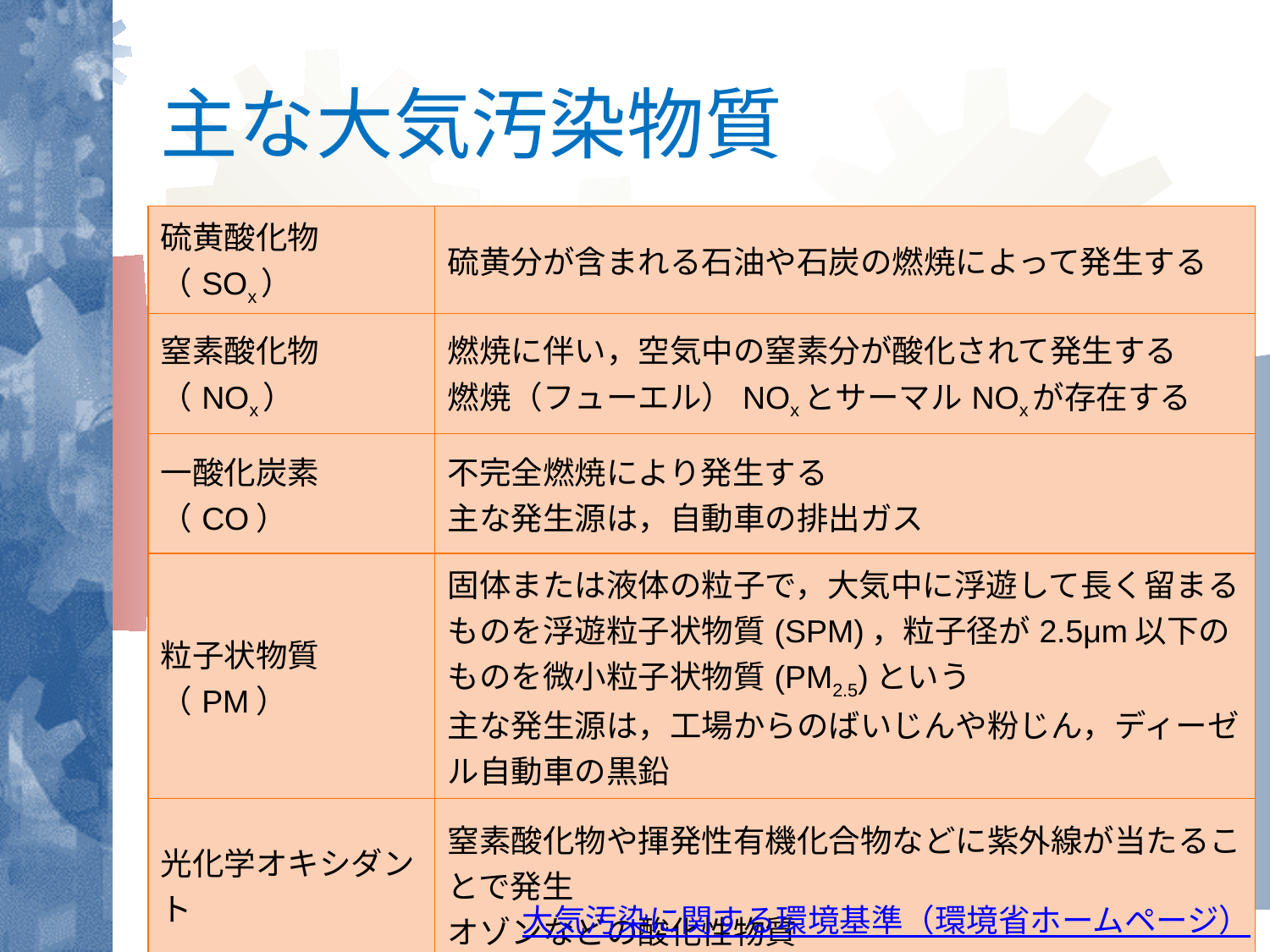

# 主な大気汚染物質
| 硫黄酸化物（SOx） | 硫黄分が含まれる石油や石炭の燃焼によって発生する |
| --- | --- |
| 窒素酸化物（NOx） | 燃焼に伴い，空気中の窒素分が酸化されて発生する 燃焼（フューエル）NOxとサーマルNOxが存在する |
| 一酸化炭素（CO） | 不完全燃焼により発生する 主な発生源は，自動車の排出ガス |
| 粒子状物質（PM） | 固体または液体の粒子で，大気中に浮遊して長く留まるものを浮遊粒子状物質(SPM)，粒子径が2.5μm以下のものを微小粒子状物質(PM2.5)という 主な発生源は，工場からのばいじんや粉じん，ディーゼル自動車の黒鉛 |
| 光化学オキシダント | 窒素酸化物や揮発性有機化合物などに紫外線が当たることで発生 オゾンなどの酸化性物質 |
大気汚染に関する環境基準（環境省ホームページ）